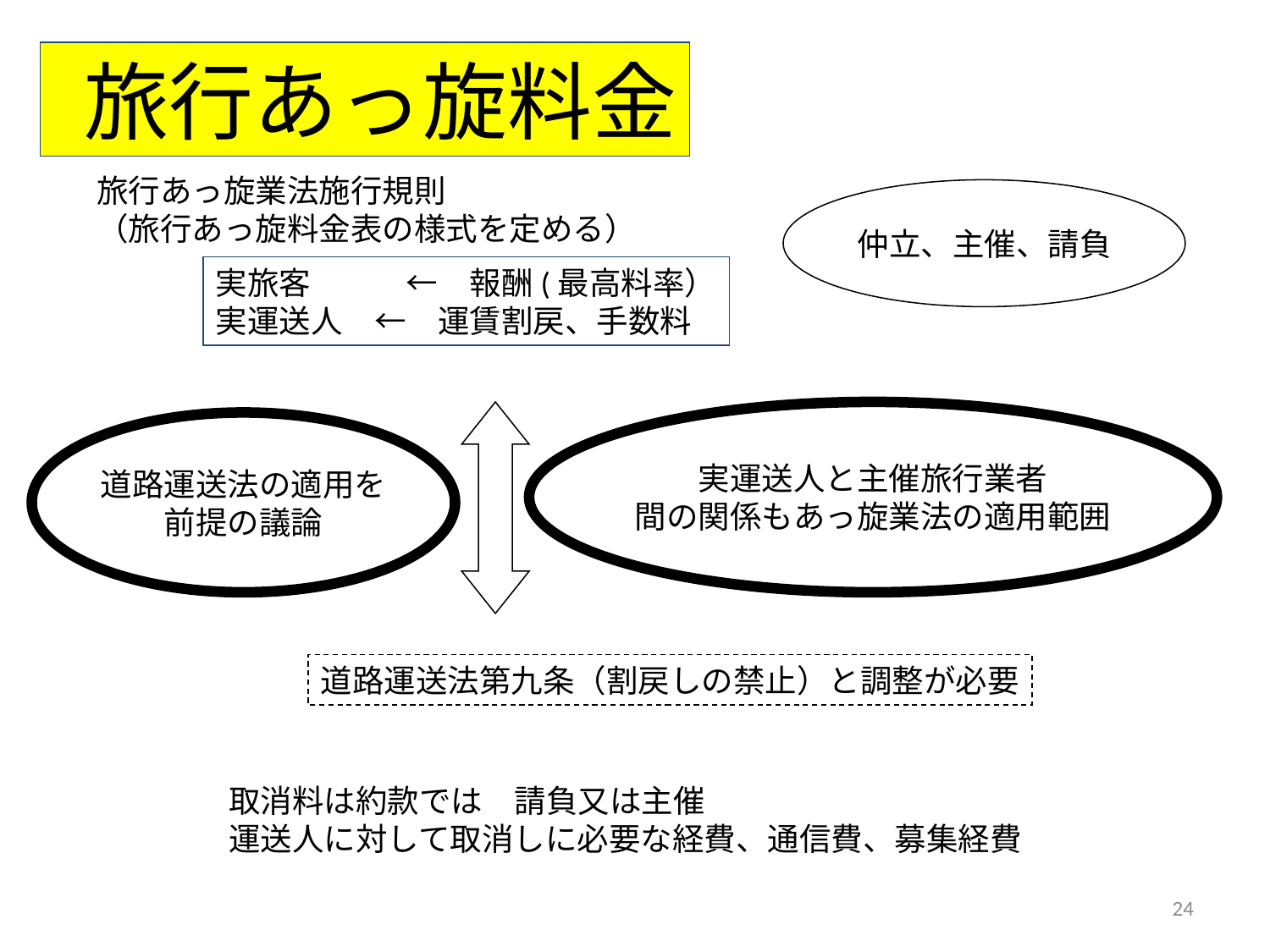

旅行あっ旋料金
旅行あっ旋業法施行規則
（旅行あっ旋料金表の様式を定める）
仲立、主催、請負
実旅客　　　←　報酬(最高料率）
実運送人　←　運賃割戻、手数料

実運送人と主催旅行業者
間の関係もあっ旋業法の適用範囲
道路運送法の適用を
前提の議論
道路運送法第九条（割戻しの禁止）と調整が必要
取消料は約款では　請負又は主催
運送人に対して取消しに必要な経費、通信費、募集経費
24